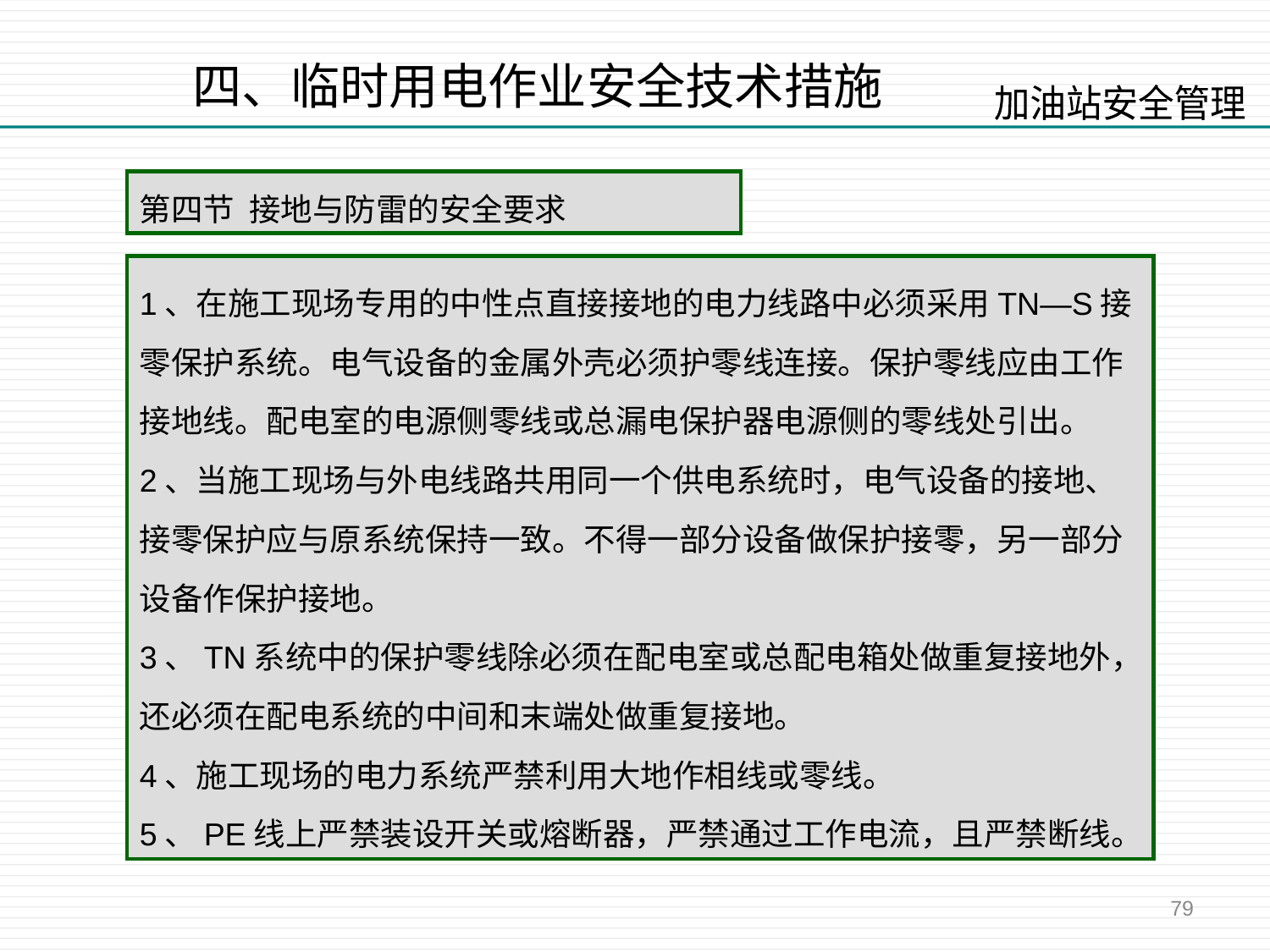

四、临时用电作业安全技术措施
第四节  接地与防雷的安全要求
1、在施工现场专用的中性点直接接地的电力线路中必须采用TN—S接零保护系统。电气设备的金属外壳必须护零线连接。保护零线应由工作接地线。配电室的电源侧零线或总漏电保护器电源侧的零线处引出。
2、当施工现场与外电线路共用同一个供电系统时，电气设备的接地、接零保护应与原系统保持一致。不得一部分设备做保护接零，另一部分设备作保护接地。
3、TN系统中的保护零线除必须在配电室或总配电箱处做重复接地外，还必须在配电系统的中间和末端处做重复接地。
4、施工现场的电力系统严禁利用大地作相线或零线。
5、PE线上严禁装设开关或熔断器，严禁通过工作电流，且严禁断线。
79